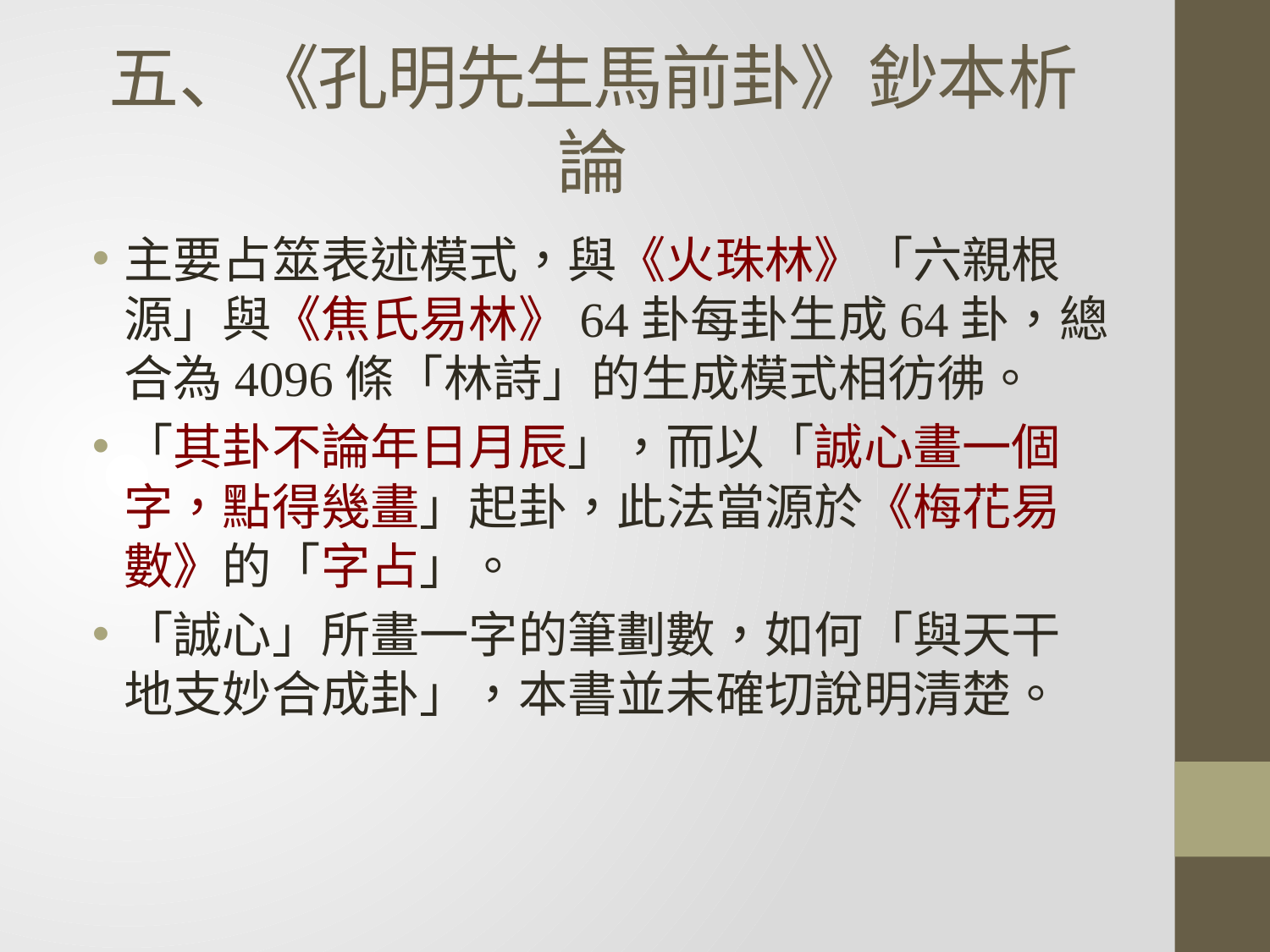

# 五、《孔明先生馬前卦》鈔本析論
主要占筮表述模式，與《火珠林》「六親根源」與《焦氏易林》64卦每卦生成64卦，總合為4096條「林詩」的生成模式相彷彿。
「其卦不論年日月辰」，而以「誠心畫一個字，點得幾畫」起卦，此法當源於《梅花易數》的「字占」。
「誠心」所畫一字的筆劃數，如何「與天干地支妙合成卦」，本書並未確切說明清楚。